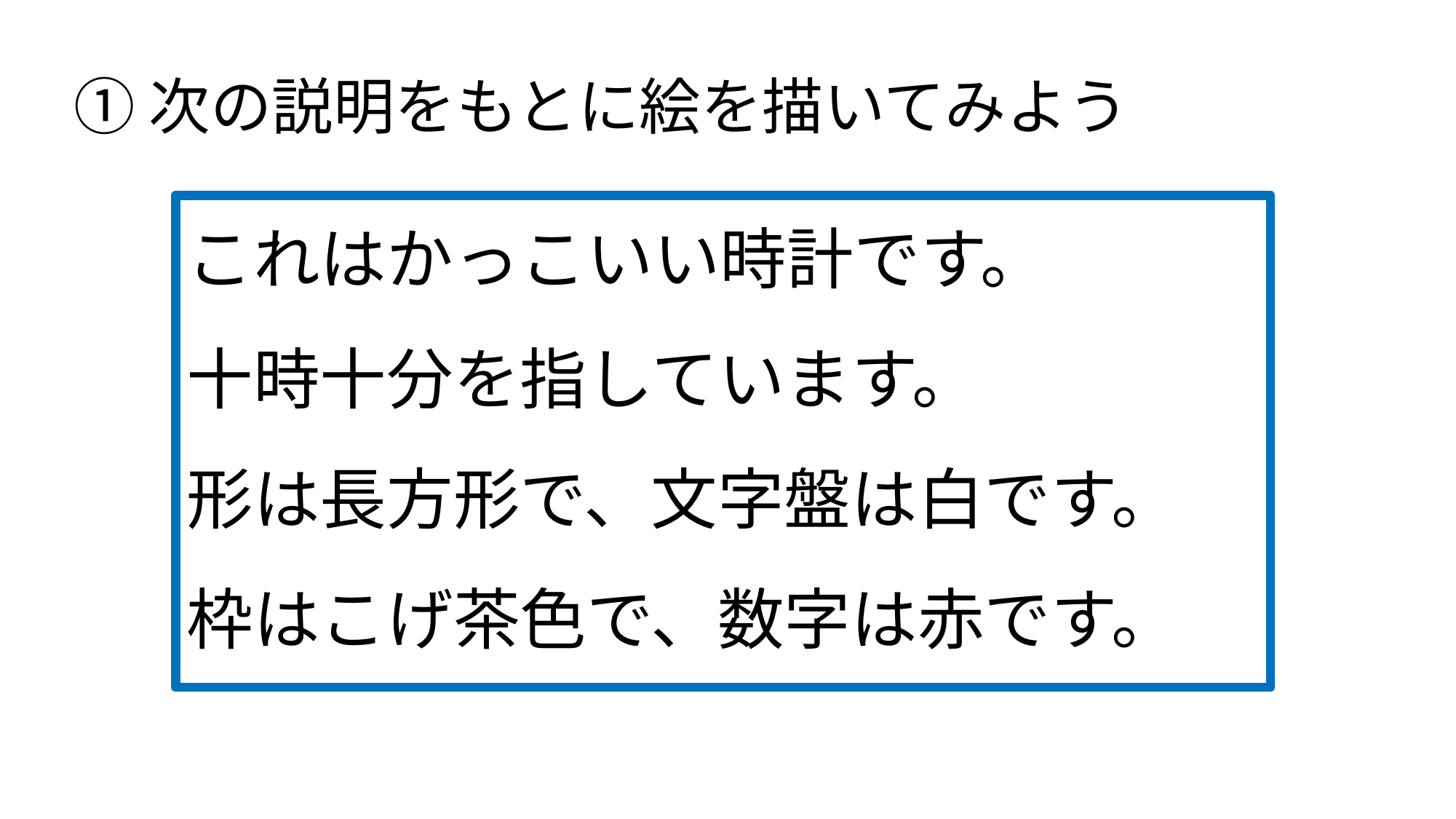

# ①次の説明をもとに絵を描いてみよう
これはかっこいい時計です。
十時十分を指しています。
形は長方形で、文字盤は白です。
枠はこげ茶色で、数字は赤です。